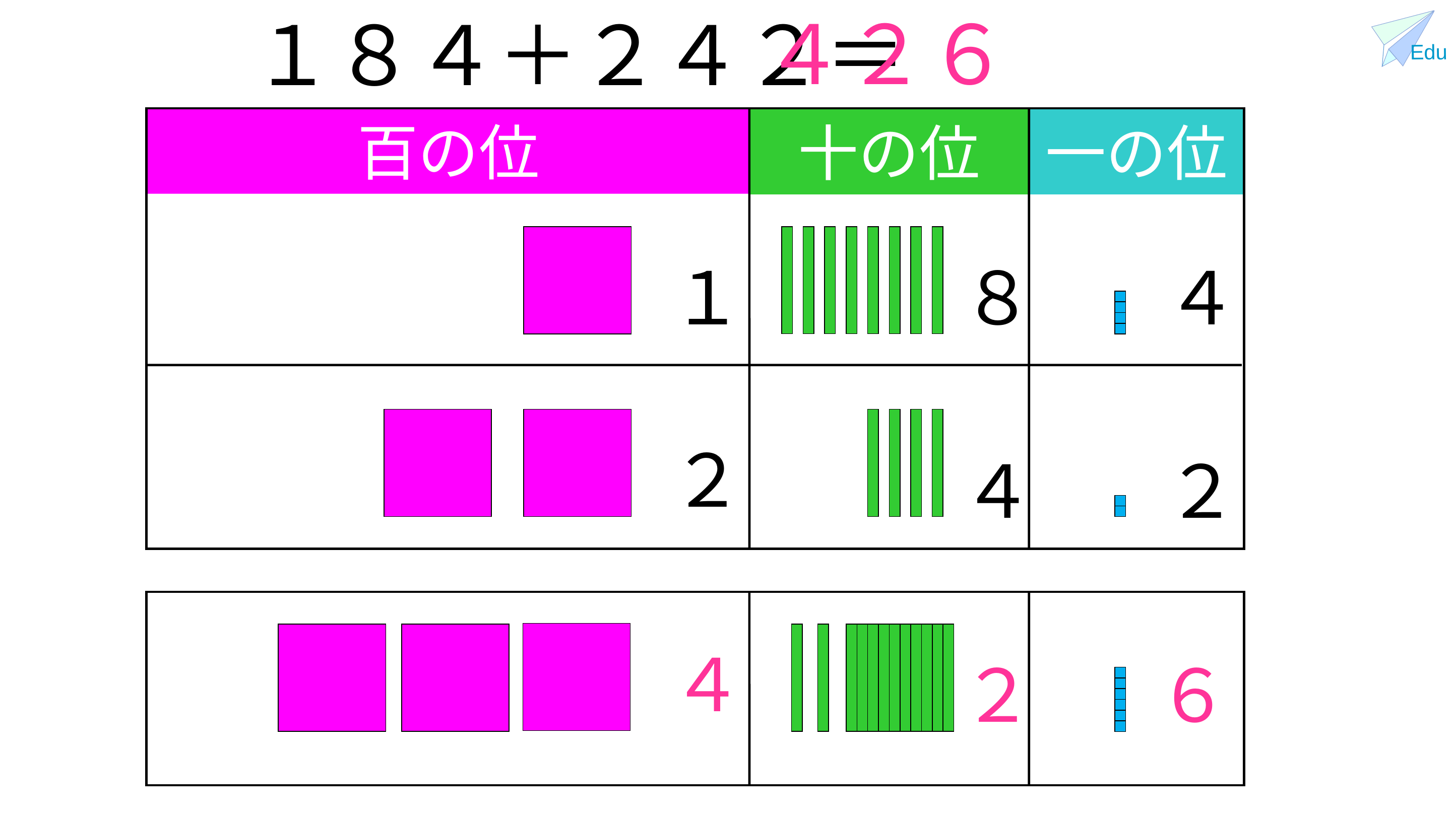

１８４＋２４２＝

４２６

百の位

十の位
一の位

１
８
４

２
４
２

４
２
６